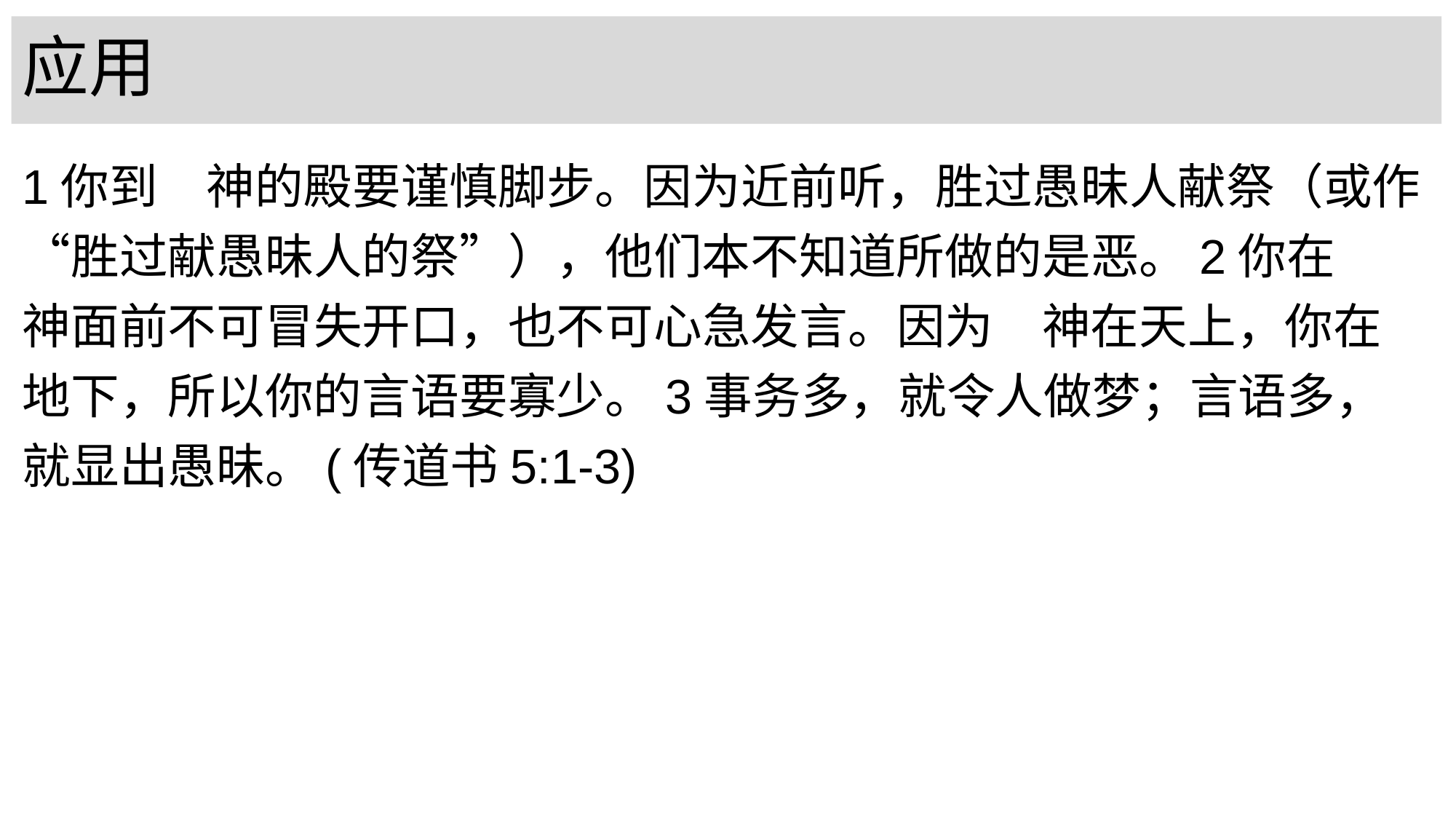

# 应用
1你到　神的殿要谨慎脚步。因为近前听，胜过愚昧人献祭（或作“胜过献愚昧人的祭”），他们本不知道所做的是恶。2你在　神面前不可冒失开口，也不可心急发言。因为　神在天上，你在地下，所以你的言语要寡少。3事务多，就令人做梦；言语多，就显出愚昧。(传道书5:1-3)